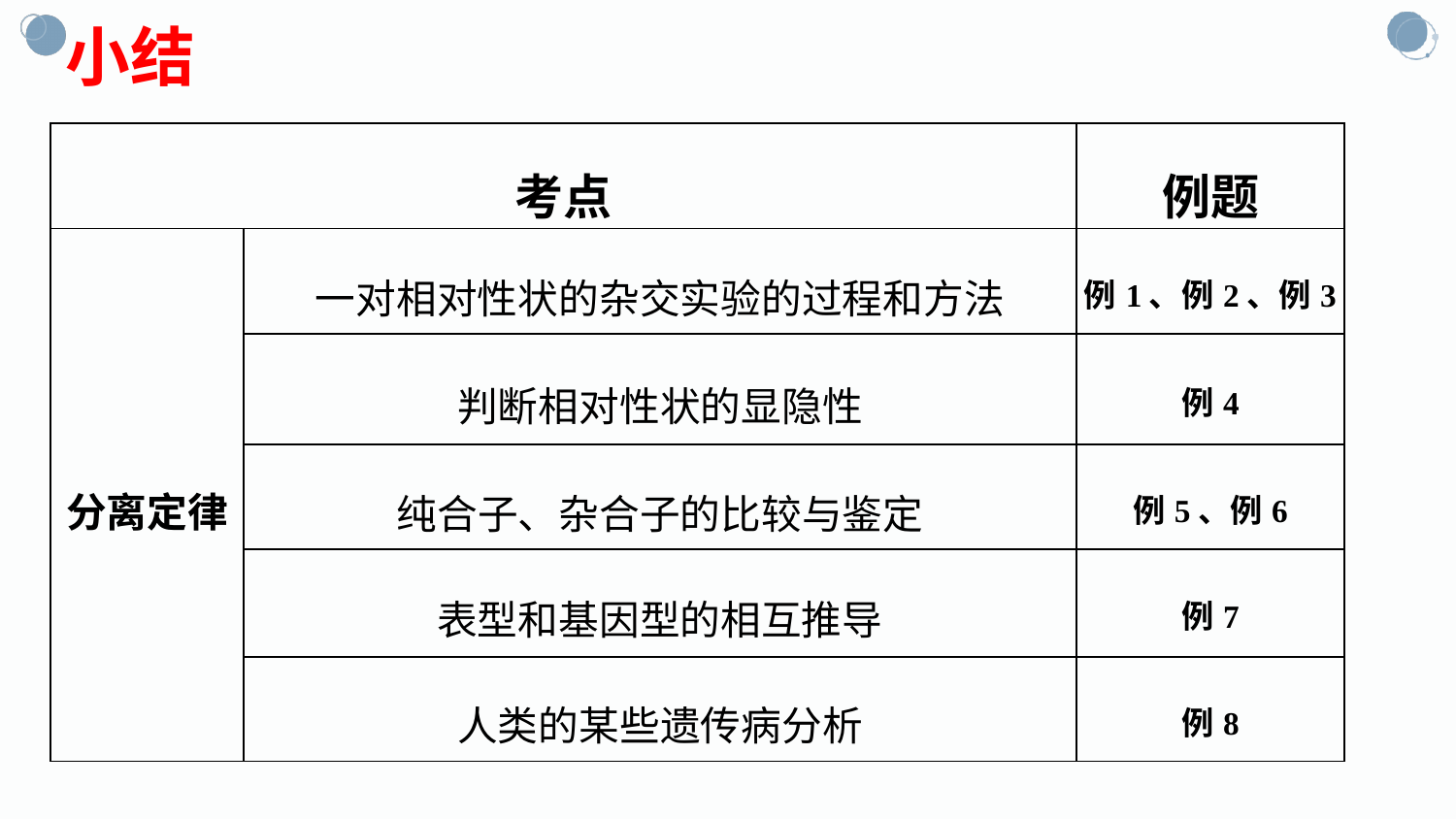

小结
| 考点 |  | 例题 |
| --- | --- | --- |
| 分离定律 | 一对相对性状的杂交实验的过程和方法 | 例1、例2、例3 |
|  | 判断相对性状的显隐性 | 例4 |
|  | 纯合子、杂合子的比较与鉴定 | 例5、例6 |
|  | 表型和基因型的相互推导 | 例7 |
|  | 人类的某些遗传病分析 | 例8 |